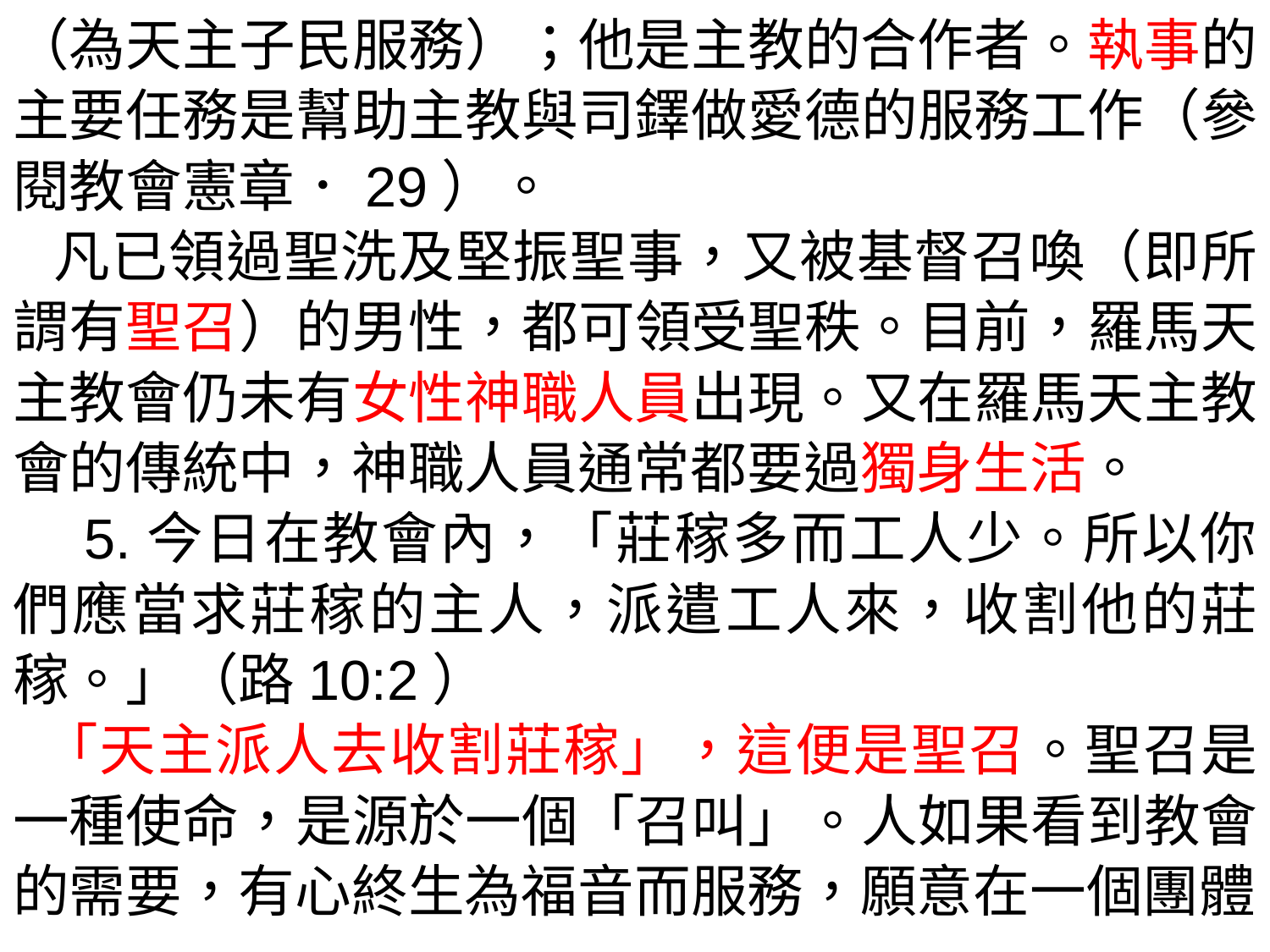

（為天主子民服務）；他是主教的合作者。執事的主要任務是幫助主教與司鐸做愛德的服務工作（參閱教會憲章．29）。
  凡已領過聖洗及堅振聖事，又被基督召喚（即所謂有聖召）的男性，都可領受聖秩。目前，羅馬天主教會仍未有女性神職人員出現。又在羅馬天主教會的傳統中，神職人員通常都要過獨身生活。
  5.今日在教會內，「莊稼多而工人少。所以你們應當求莊稼的主人，派遣工人來，收割他的莊稼。」（路10:2）
 「天主派人去收割莊稼」，這便是聖召。聖召是一種使命，是源於一個「召叫」。人如果看到教會的需要，有心終生為福音而服務，願意在一個團體